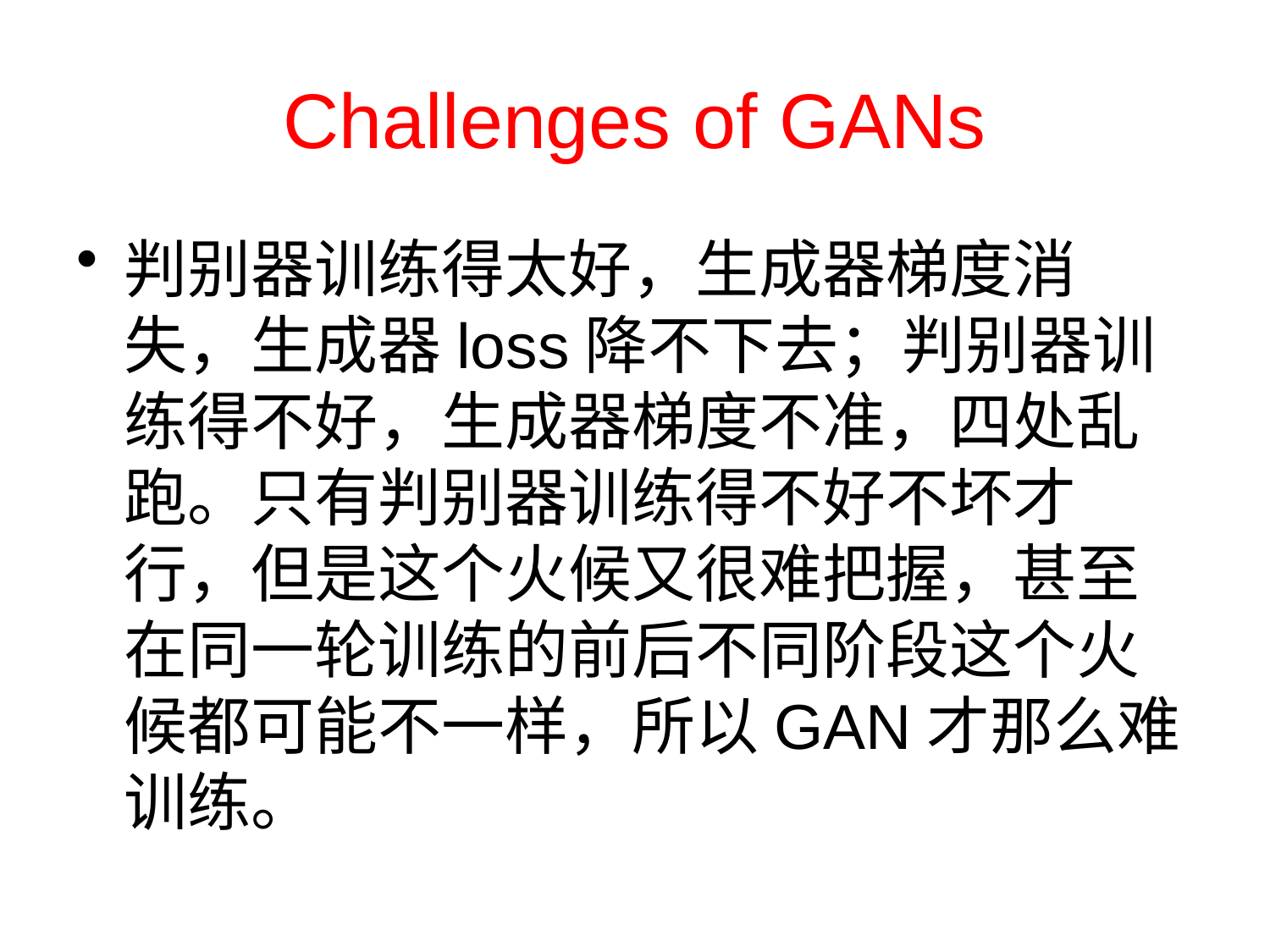

# Challenges of GANs
判别器训练得太好，生成器梯度消失，生成器loss降不下去；判别器训练得不好，生成器梯度不准，四处乱跑。只有判别器训练得不好不坏才行，但是这个火候又很难把握，甚至在同一轮训练的前后不同阶段这个火候都可能不一样，所以GAN才那么难训练。